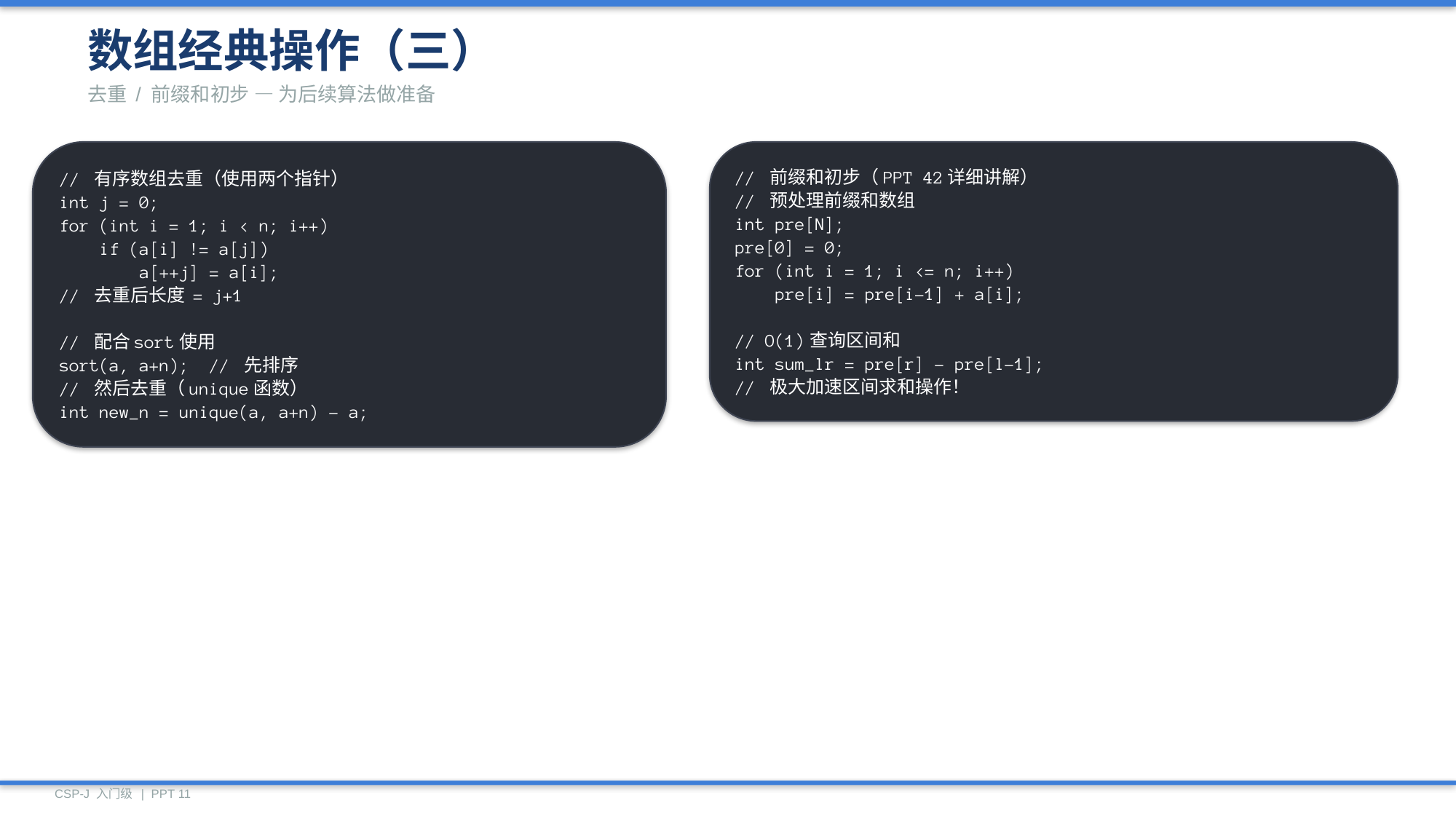

数组经典操作（三）
去重 / 前缀和初步 — 为后续算法做准备
// 有序数组去重（使用两个指针）
int j = 0;
for (int i = 1; i < n; i++)
    if (a[i] != a[j])
        a[++j] = a[i];
// 去重后长度 = j+1

// 配合sort使用
sort(a, a+n);  // 先排序
// 然后去重（unique函数）
int new_n = unique(a, a+n) - a;
// 前缀和初步（PPT 42详细讲解）
// 预处理前缀和数组
int pre[N];
pre[0] = 0;
for (int i = 1; i <= n; i++)
    pre[i] = pre[i-1] + a[i];

// O(1)查询区间和
int sum_lr = pre[r] - pre[l-1];
// 极大加速区间求和操作！

CSP-J 入门级  |  PPT 11